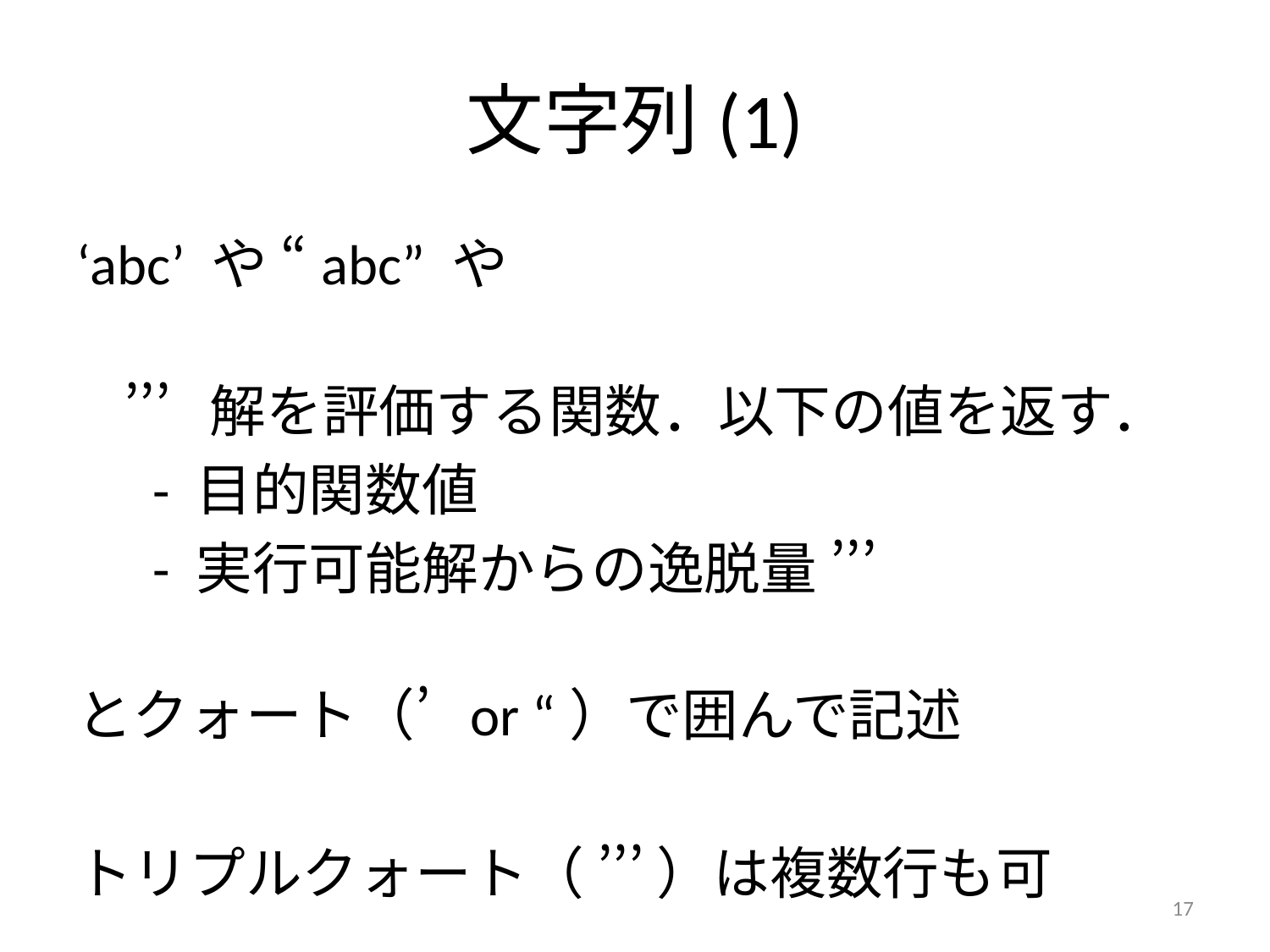

# 文字列(1)
‘abc’ や “abc” や
’’’  解を評価する関数．以下の値を返す．
      - 目的関数値
      - 実行可能解からの逸脱量 ’’’
とクォート（’  or “）で囲んで記述

トリプルクォート（ ’’’ ）は複数行も可

17